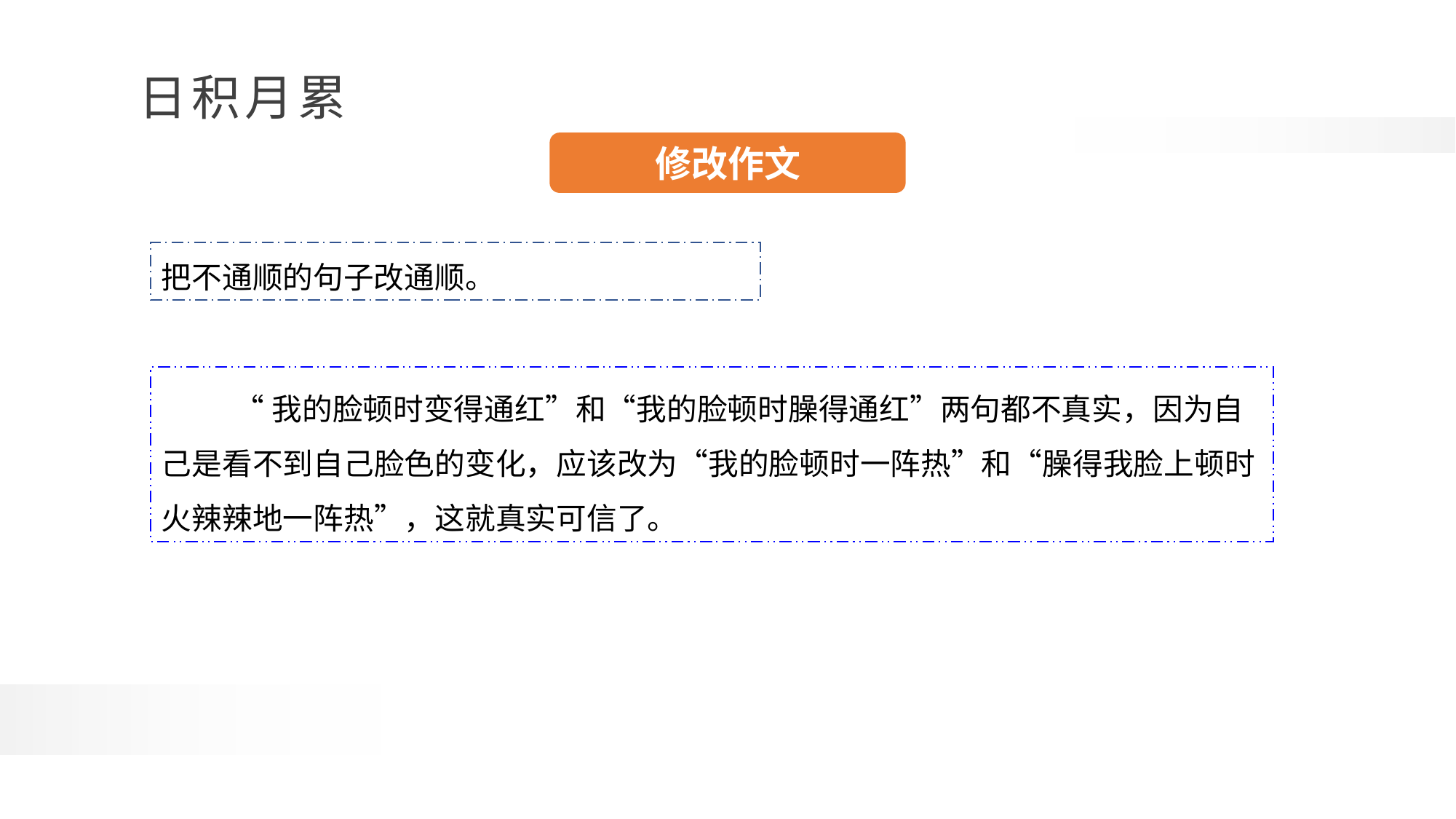

修改作文
把不通顺的句子改通顺。
“我的脸顿时变得通红”和“我的脸顿时臊得通红”两句都不真实，因为自己是看不到自己脸色的变化，应该改为“我的脸顿时一阵热”和“臊得我脸上顿时火辣辣地一阵热”，这就真实可信了。